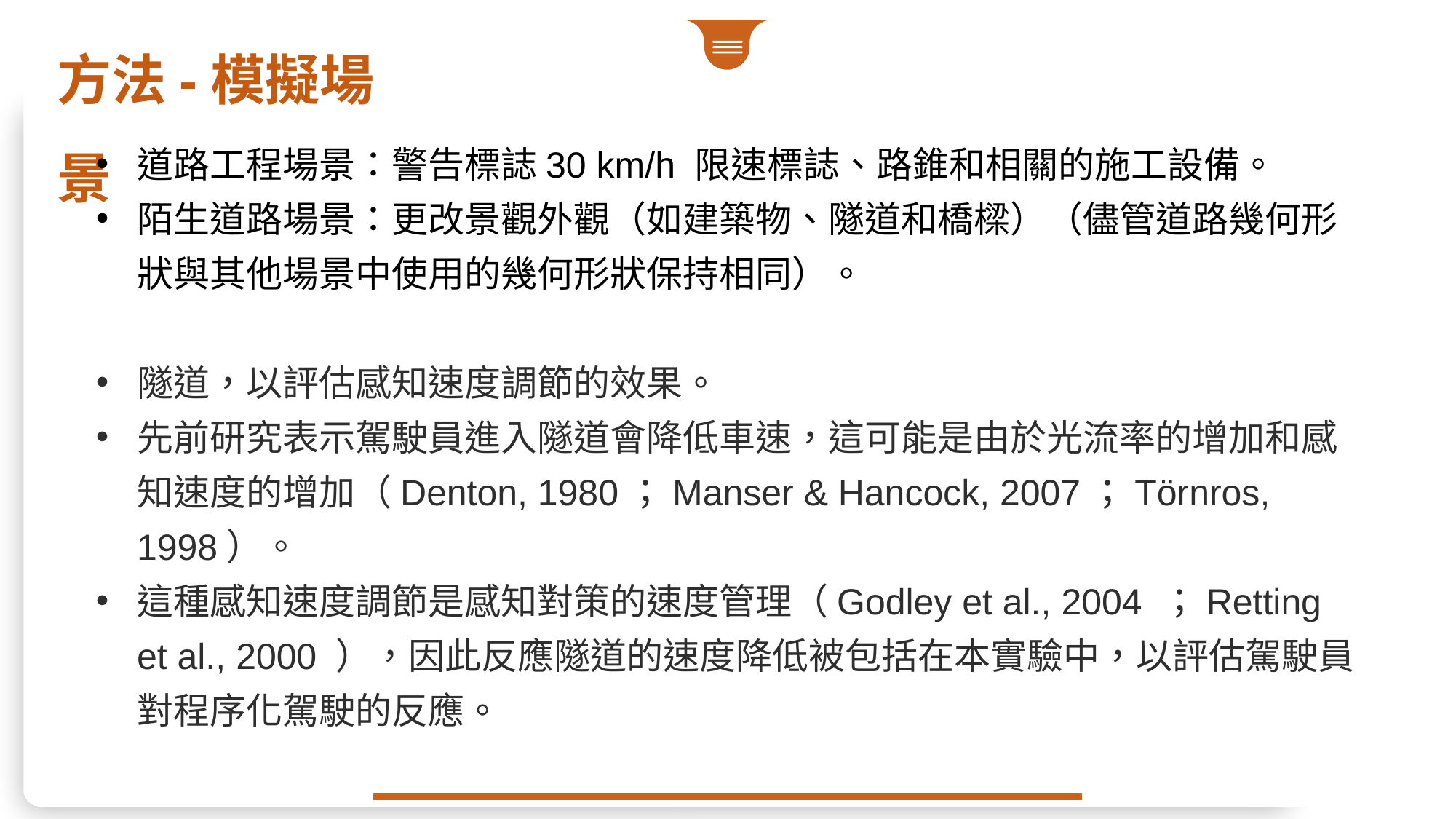

方法-模擬場景

道路工程場景：警告標誌30 km/h 限速標誌、路錐和相關的施工設備。
陌生道路場景：更改景觀外觀（如建築物、隧道和橋樑）（儘管道路幾何形狀與其他場景中使用的幾何形狀保持相同）。

隧道，以評估感知速度調節的效果。
先前研究表示駕駛員進入隧道會降低車速，這可能是由於光流率的增加和感知速度的增加（Denton, 1980；Manser & Hancock, 2007；Törnros, 1998）。
這種感知速度調節是感知對策的速度管理（Godley et al., 2004 ；Retting et al., 2000 ），因此反應隧道的速度降低被包括在本實驗中，以評估駕駛員對程序化駕駛的反應。

A
B